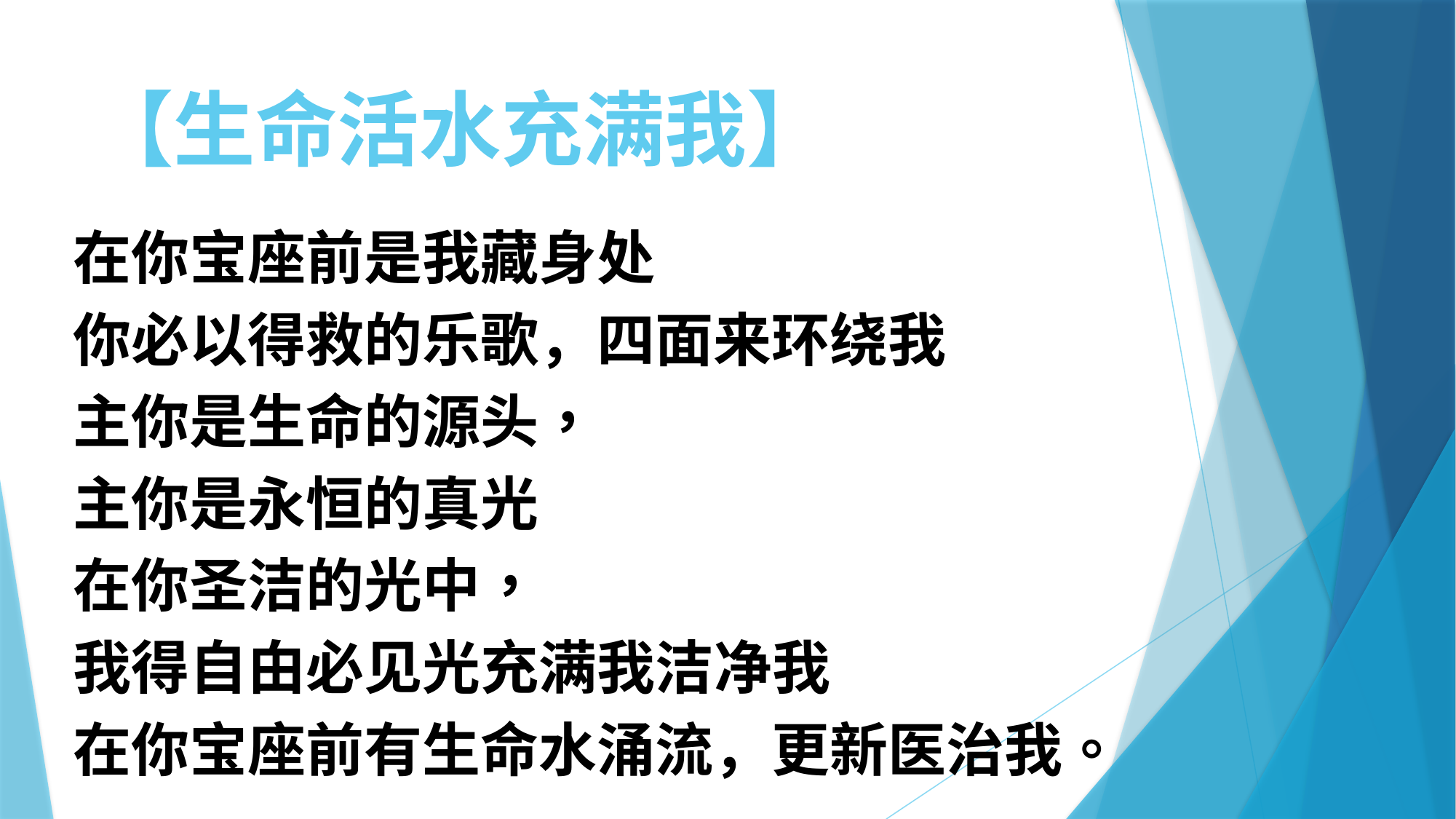

# 【生命活水充满我】
在你宝座前是我藏身处
你必以得救的乐歌，四面来环绕我
主你是生命的源头，
主你是永恒的真光
在你圣洁的光中，
我得自甶必见光充满我洁净我
在你宝座前有生命水涌流，更新医治我。